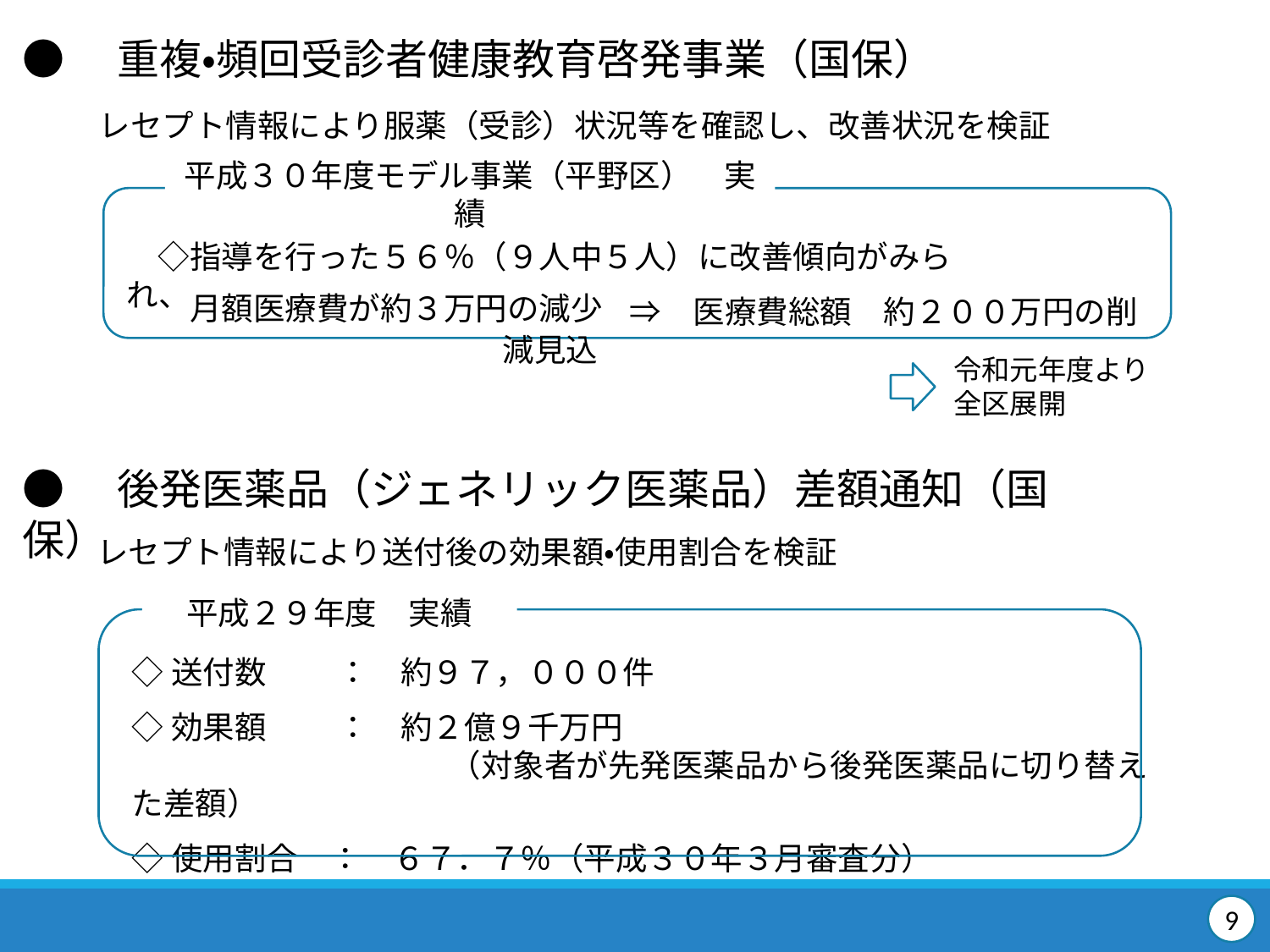

●　重複・頻回受診者健康教育啓発事業（国保）
レセプト情報により服薬（受診）状況等を確認し、改善状況を検証
平成３０年度モデル事業（平野区）　実績

　◇指導を行った５６％（９人中５人）に改善傾向がみられ、
　　月額医療費が約３万円の減少
　　　　⇒　医療費総額　約２００万円の削減見込
令和元年度より全区展開

●　後発医薬品（ジェネリック医薬品）差額通知（国保）
レセプト情報により送付後の効果額・使用割合を検証
平成２９年度　実績

◇送付数　 　：　約９７，０００件

◇効果額　　 ：　約２億９千万円
　　　　　　　　　　（対象者が先発医薬品から後発医薬品に切り替えた差額）

◇使用割合　：　６７．７％（平成３０年３月審査分）
9